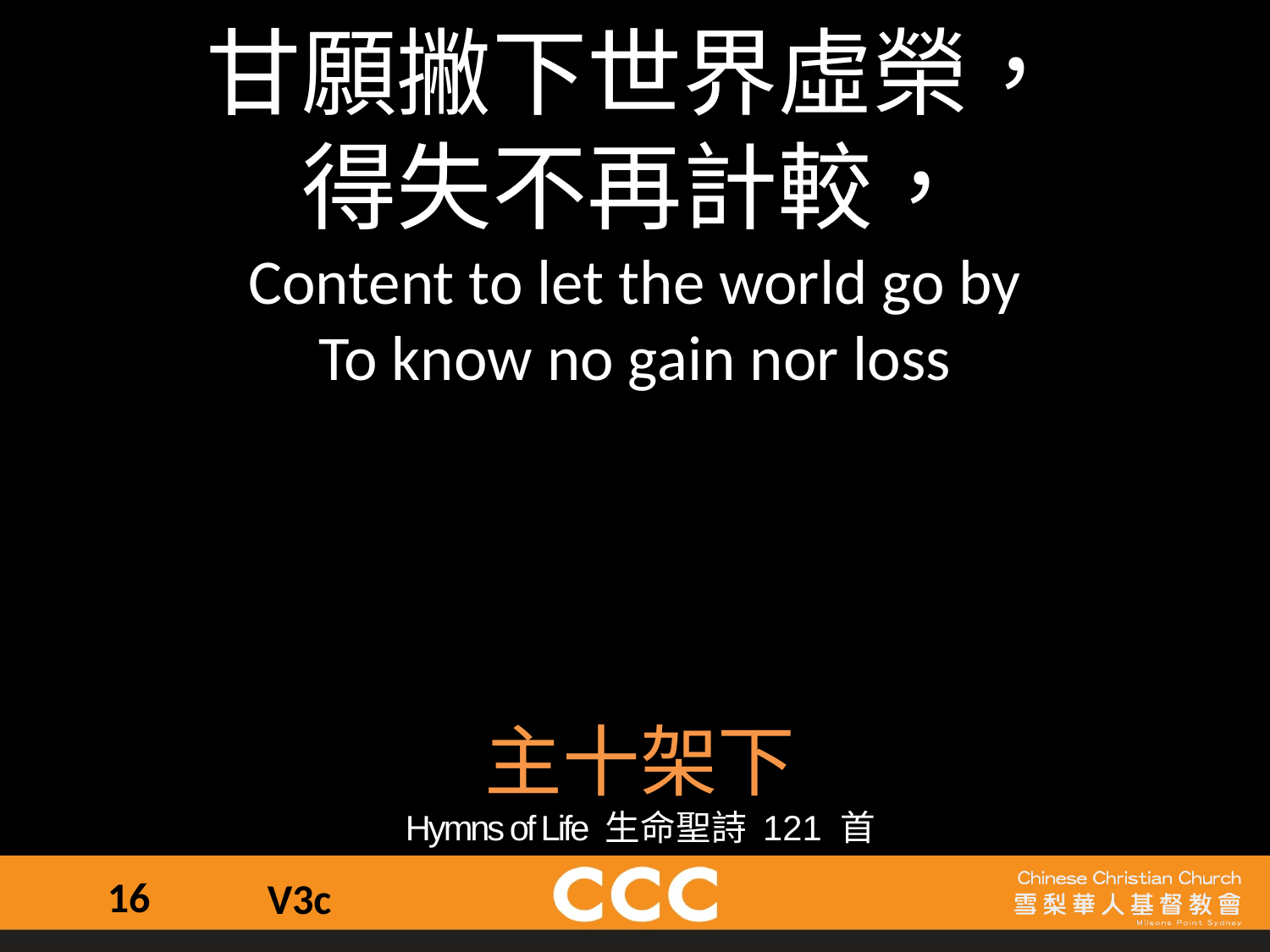

甘願撇下世界虛榮，
得失不再計較，
Content to let the world go by
To know no gain nor loss
主十架下
Hymns of Life 生命聖詩 121 首

16
V3c